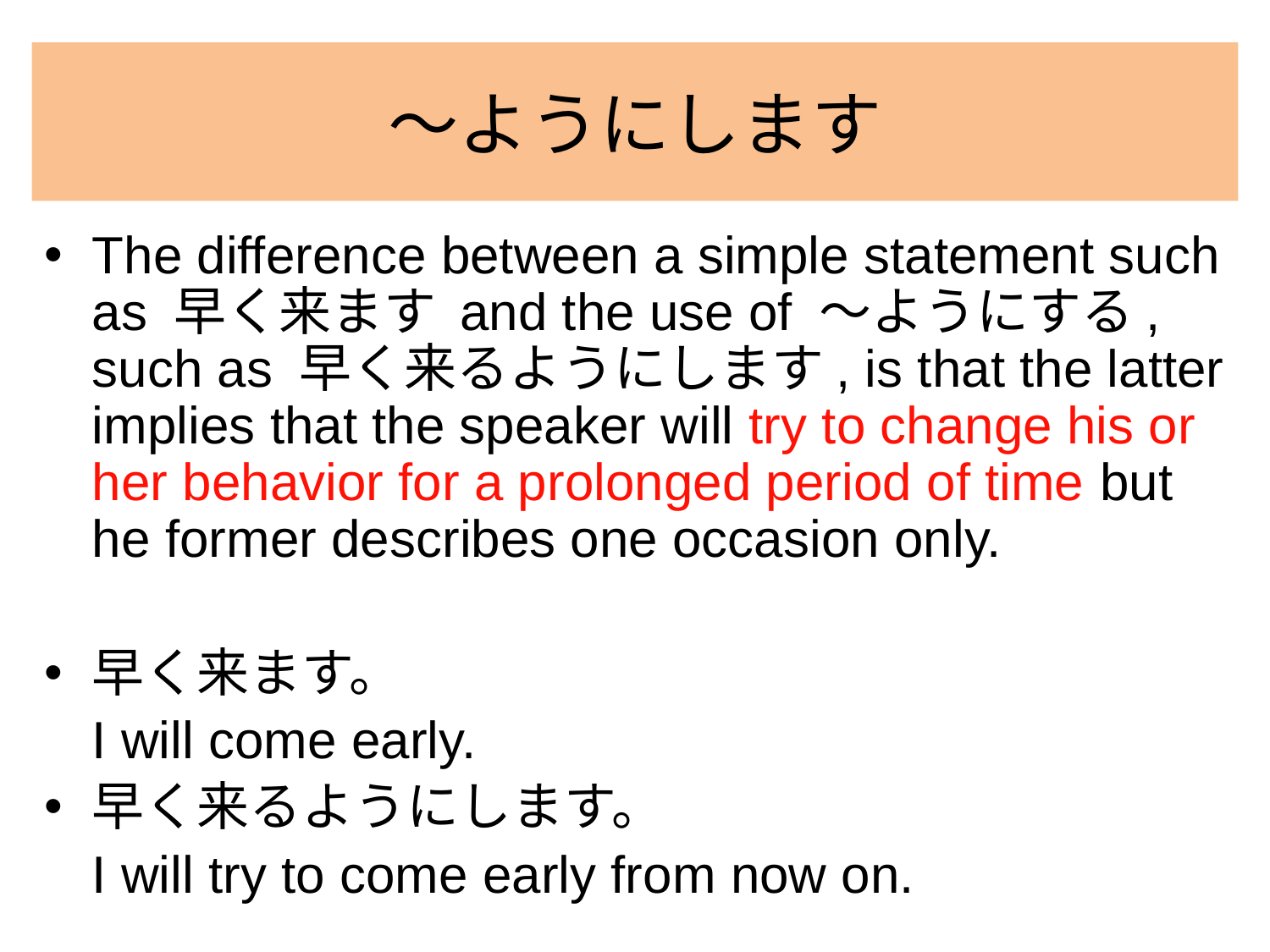

# 〜ようにします
The difference between a simple statement such as 早く来ます and the use of 〜ようにする, such as 早く来るようにします, is that the latter implies that the speaker will try to change his or her behavior for a prolonged period of time but he former describes one occasion only.

早く来ます。
	I will come early.
早く来るようにします。
	I will try to come early from now on.